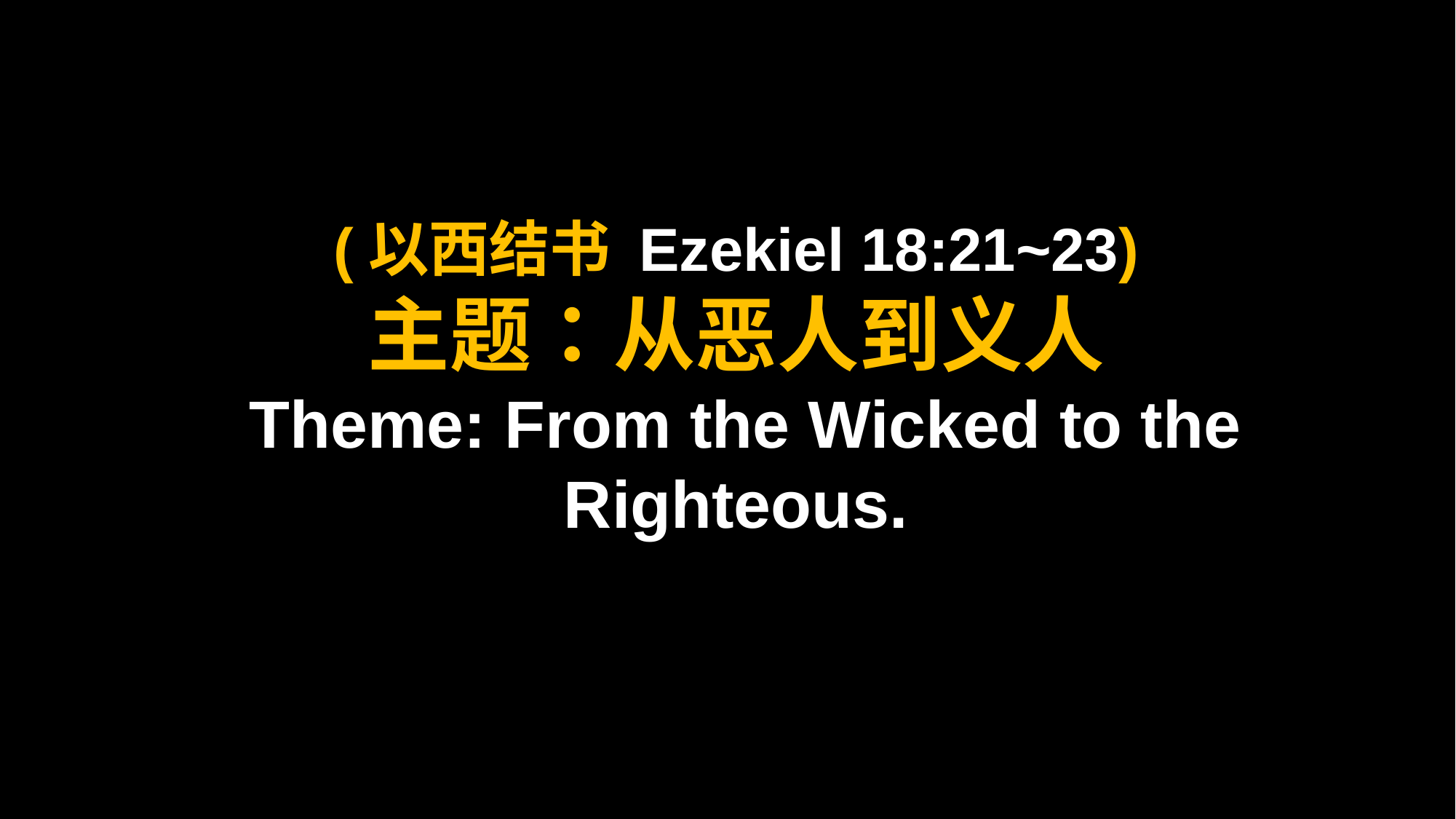

(以西结书 Ezekiel 18:21~23)
主题：从恶人到义人
 Theme: From the Wicked to the Righteous.